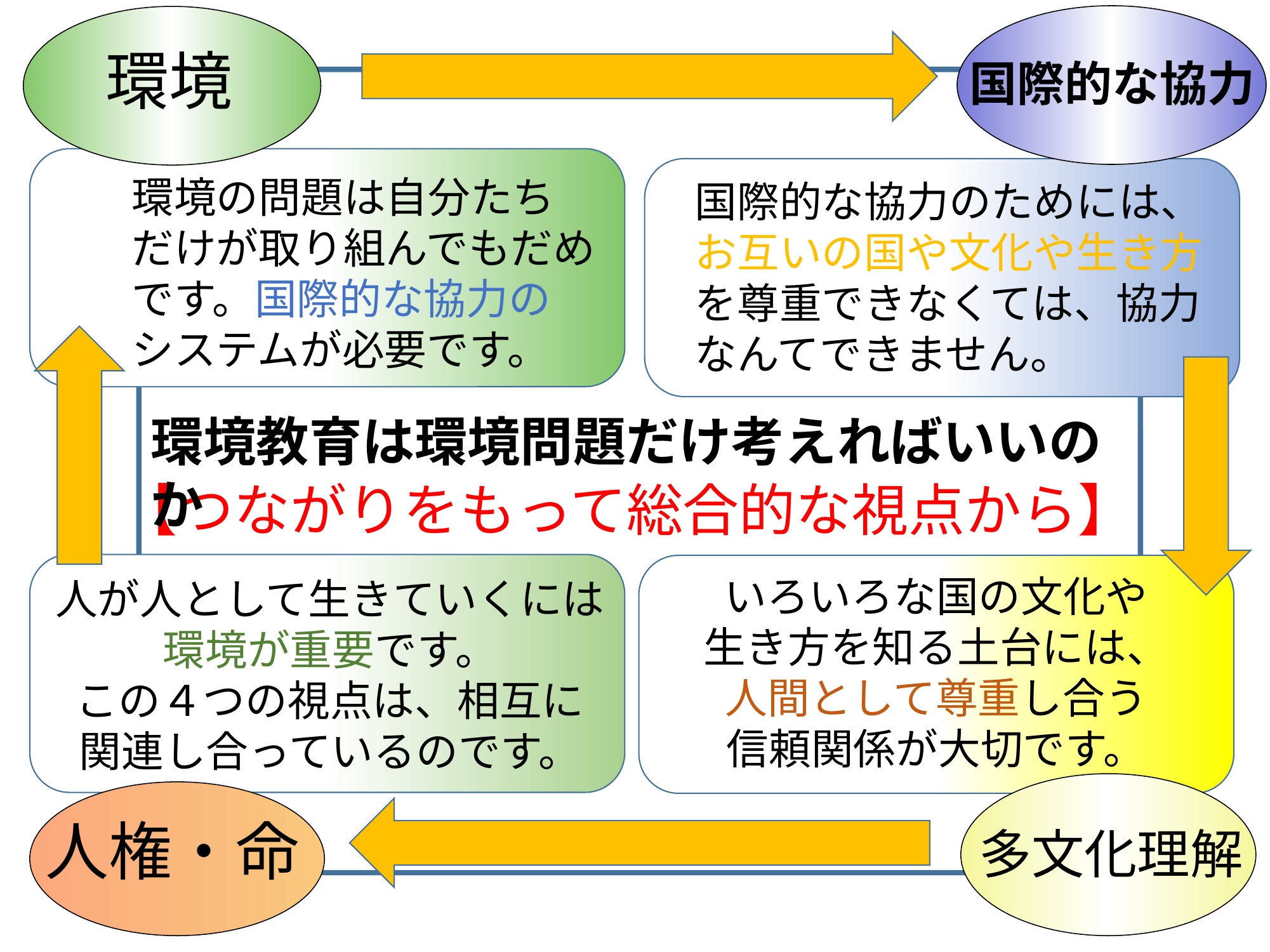

環境
国際的な協力

国際的な協力のためには、
お互いの国や文化や生き方
を尊重できなくては、協力
なんてできません。
環境の問題は自分たち
だけが取り組んでもだめ
です。国際的な協力の
システムが必要です。

環境教育は環境問題だけ考えればいいのか

【つながりをもって総合的な視点から】

人が人として生きていくには
環境が重要です。
この４つの視点は、相互に
関連し合っているのです。

いろいろな国の文化や
生き方を知る土台には、
人間として尊重し合う
信頼関係が大切です。

人権・命
多文化理解